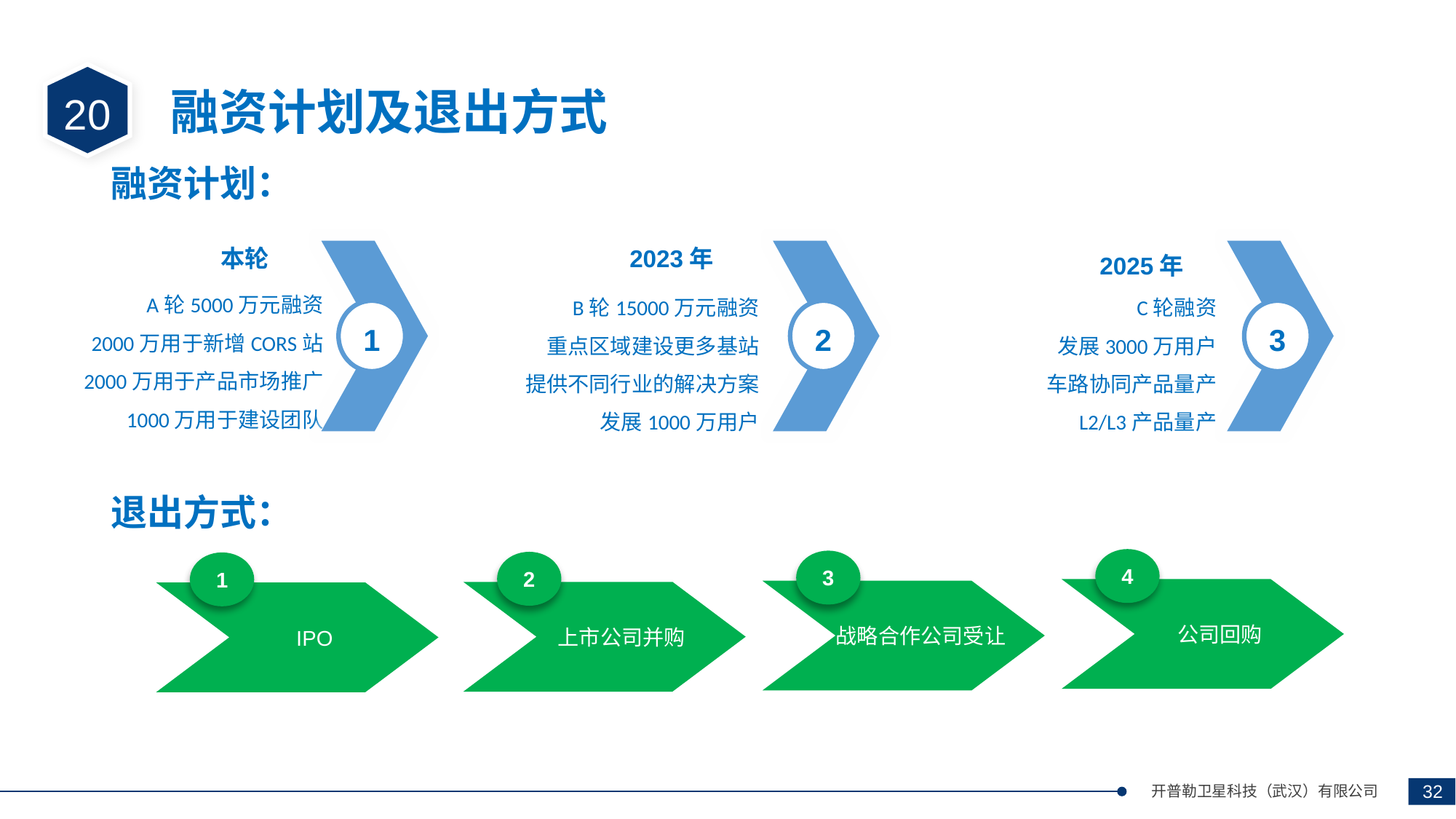

融资计划及退出方式

20
融资计划：
2023年
本轮

1
A轮5000万元融资
2000万用于新增CORS站
2000万用于产品市场推广
1000万用于建设团队

2
B轮15000万元融资
重点区域建设更多基站
提供不同行业的解决方案
发展1000万用户

3
C轮融资
发展3000万用户
车路协同产品量产
L2/L3产品量产
2025年
退出方式：
4
公司回购
3
战略合作公司受让
2
上市公司并购
1
IPO